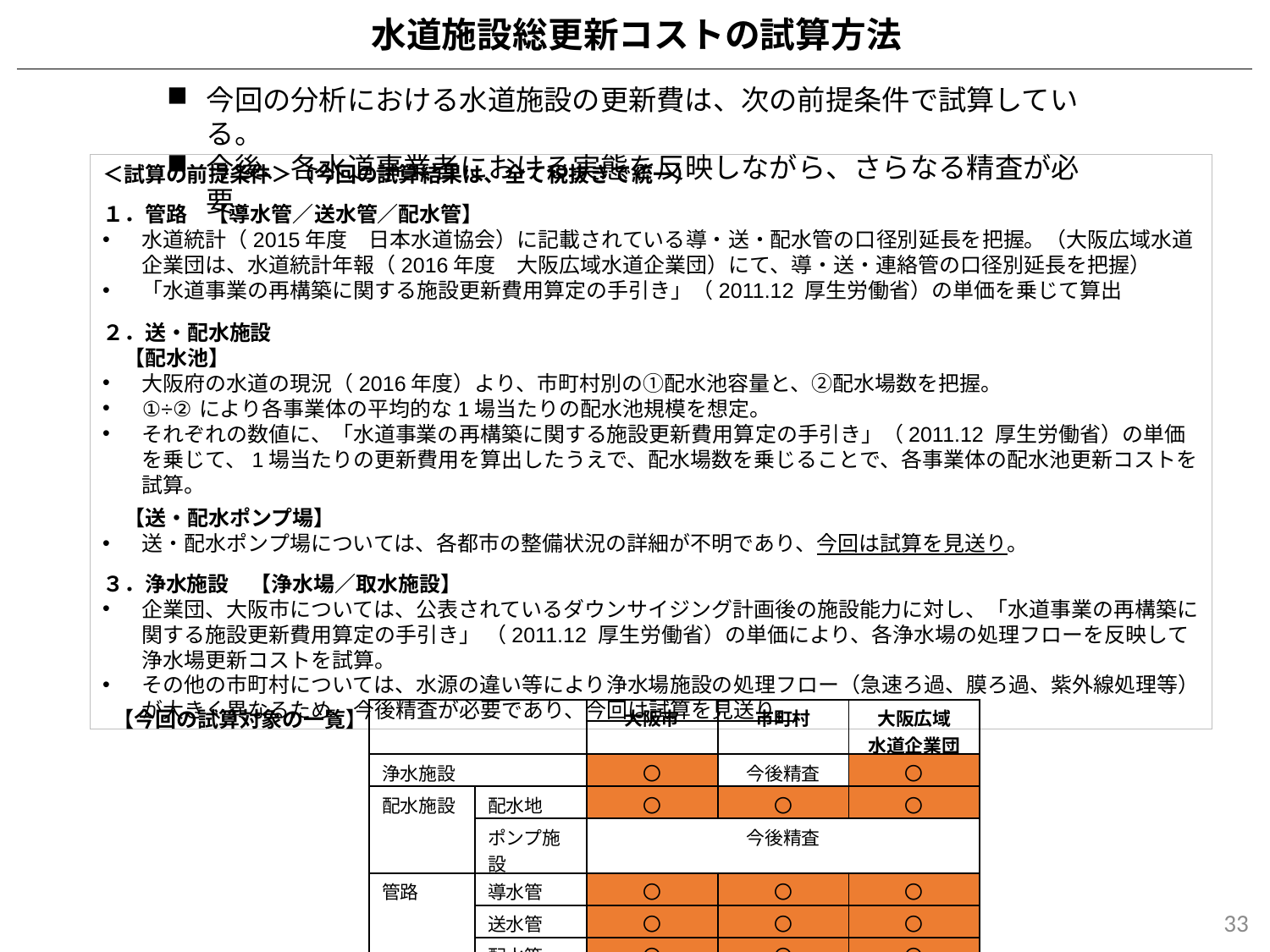

水道施設総更新コストの試算方法
今回の分析における水道施設の更新費は、次の前提条件で試算している。
今後、各水道事業者における実態を反映しながら、さらなる精査が必要。
＜試算の前提条件＞（今回の試算結果は、全て税抜きで統一）

１．管路　【導水管／送水管／配水管】
水道統計（2015年度　日本水道協会）に記載されている導・送・配水管の口径別延長を把握。（大阪広域水道企業団は、水道統計年報（2016年度　大阪広域水道企業団）にて、導・送・連絡管の口径別延長を把握）
「水道事業の再構築に関する施設更新費用算定の手引き」（2011.12 厚生労働省）の単価を乗じて算出

２．送・配水施設
　【配水池】
大阪府の水道の現況（2016年度）より、市町村別の①配水池容量と、②配水場数を把握。
①÷②により各事業体の平均的な1場当たりの配水池規模を想定。
それぞれの数値に、「水道事業の再構築に関する施設更新費用算定の手引き」（2011.12 厚生労働省）の単価を乗じて、1場当たりの更新費用を算出したうえで、配水場数を乗じることで、各事業体の配水池更新コストを試算。

　【送・配水ポンプ場】
送・配水ポンプ場については、各都市の整備状況の詳細が不明であり、今回は試算を見送り。

３．浄水施設　【浄水場／取水施設】
企業団、大阪市については、公表されているダウンサイジング計画後の施設能力に対し、「水道事業の再構築に関する施設更新費用算定の手引き」 （2011.12 厚生労働省）の単価により、各浄水場の処理フローを反映して浄水場更新コストを試算。
その他の市町村については、水源の違い等により浄水場施設の処理フロー（急速ろ過、膜ろ過、紫外線処理等）が大きく異なるため、今後精査が必要であり、今回は試算を見送り。
【今回の試算対象の一覧】
|  |  | 大阪市 | 市町村 | 大阪広域 水道企業団 |
| --- | --- | --- | --- | --- |
| 浄水施設 |  | 〇 | 今後精査 | 〇 |
| 配水施設 | 配水地 | 〇 | 〇 | 〇 |
|  | ポンプ施設 | 今後精査 |  |  |
| 管路 | 導水管 | 〇 | 〇 | 〇 |
|  | 送水管 | 〇 | 〇 | 〇 |
|  | 配水管 | 〇 | 〇 | 〇 |
33